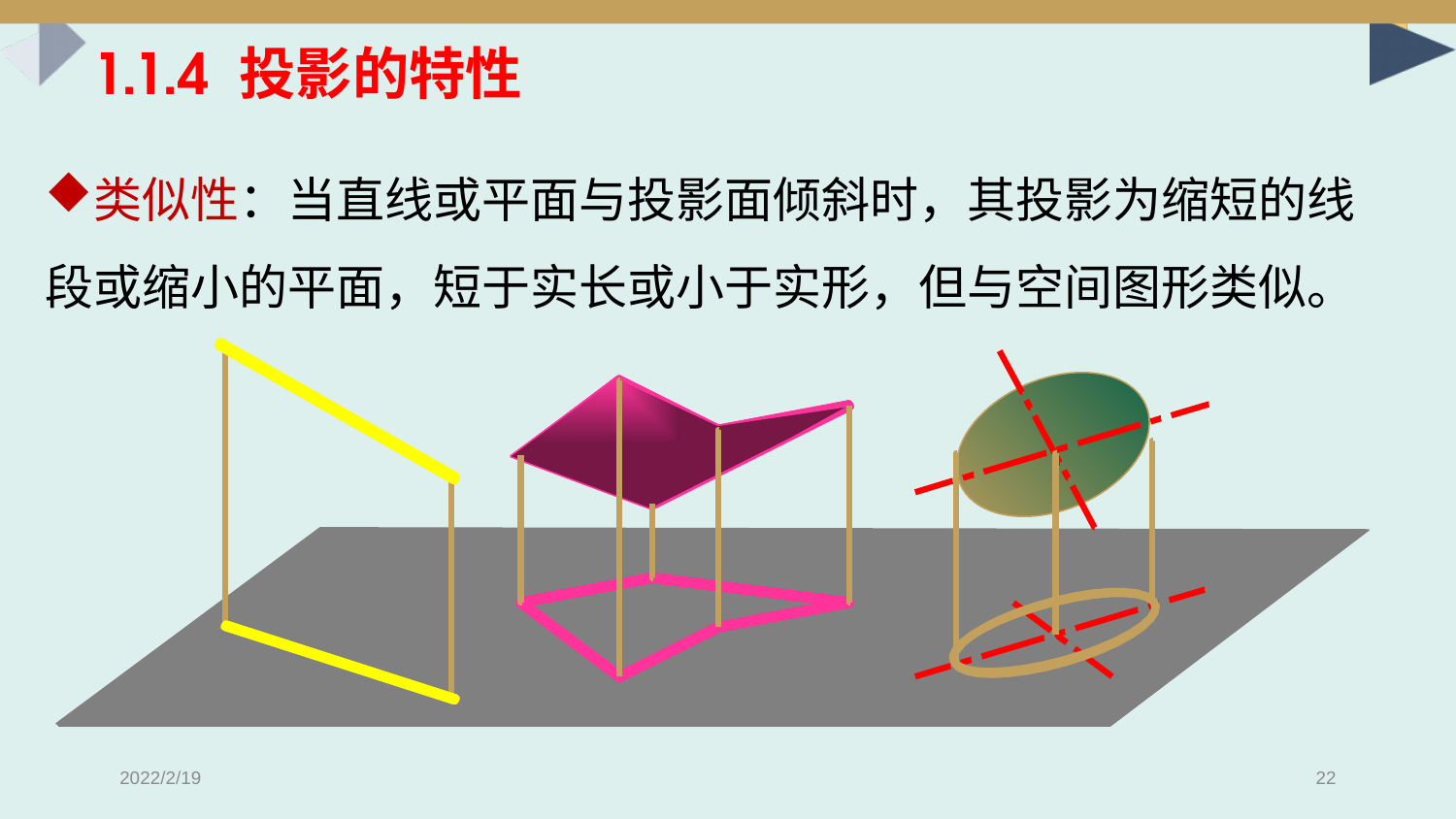

1.1.4 投影的特性
类似性：当直线或平面与投影面倾斜时，其投影为缩短的线段或缩小的平面，短于实长或小于实形，但与空间图形类似。

2022/2/19
22